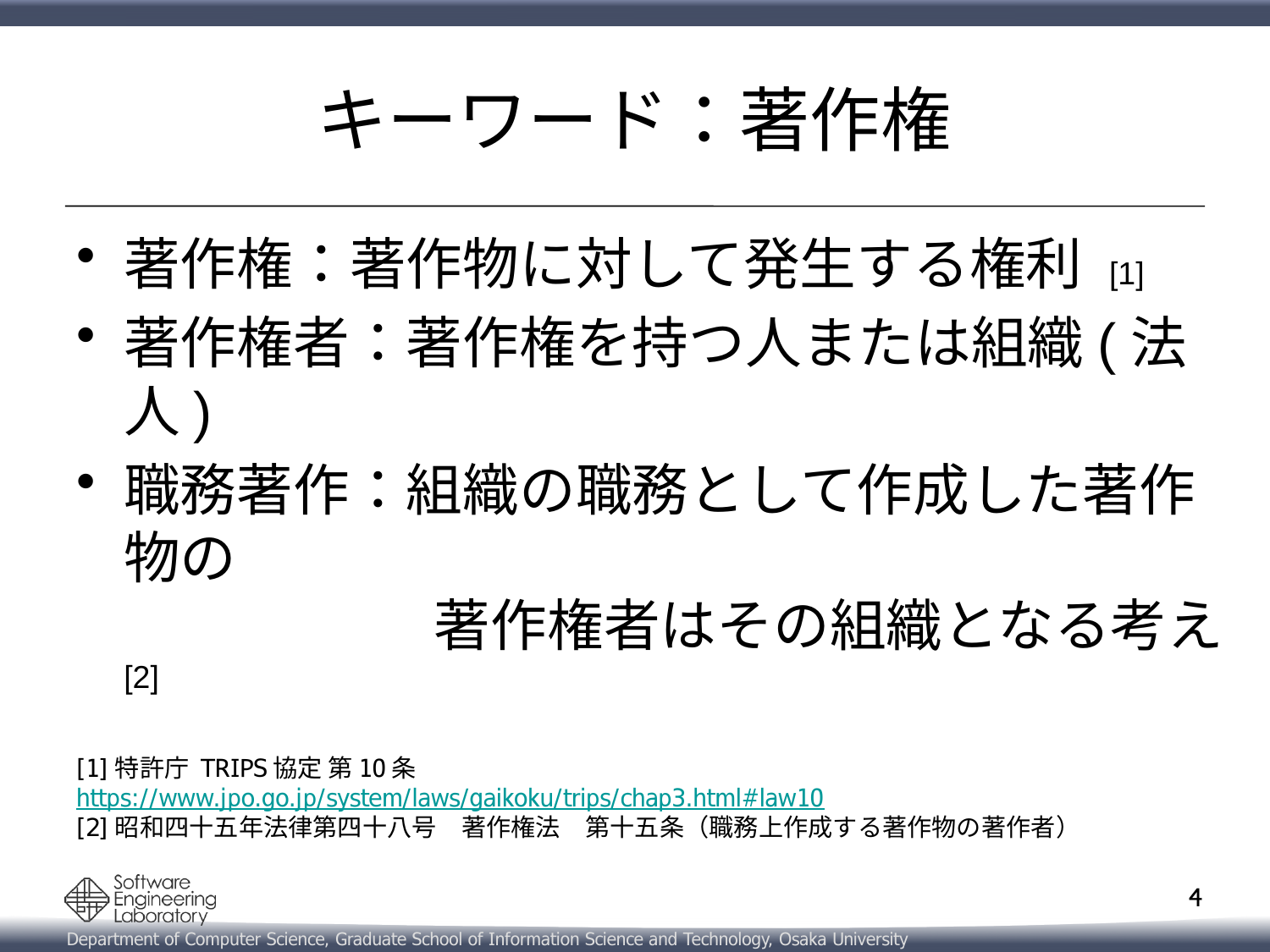

# キーワード：著作権
著作権：著作物に対して発生する権利 [1]
著作権者：著作権を持つ人または組織(法人)
職務著作：組織の職務として作成した著作物の
		　著作権者はその組織となる考え[2]
[1]特許庁 TRIPS協定 第10条
https://www.jpo.go.jp/system/laws/gaikoku/trips/chap3.html#law10
[2]昭和四十五年法律第四十八号　著作権法　第十五条（職務上作成する著作物の著作者）
4